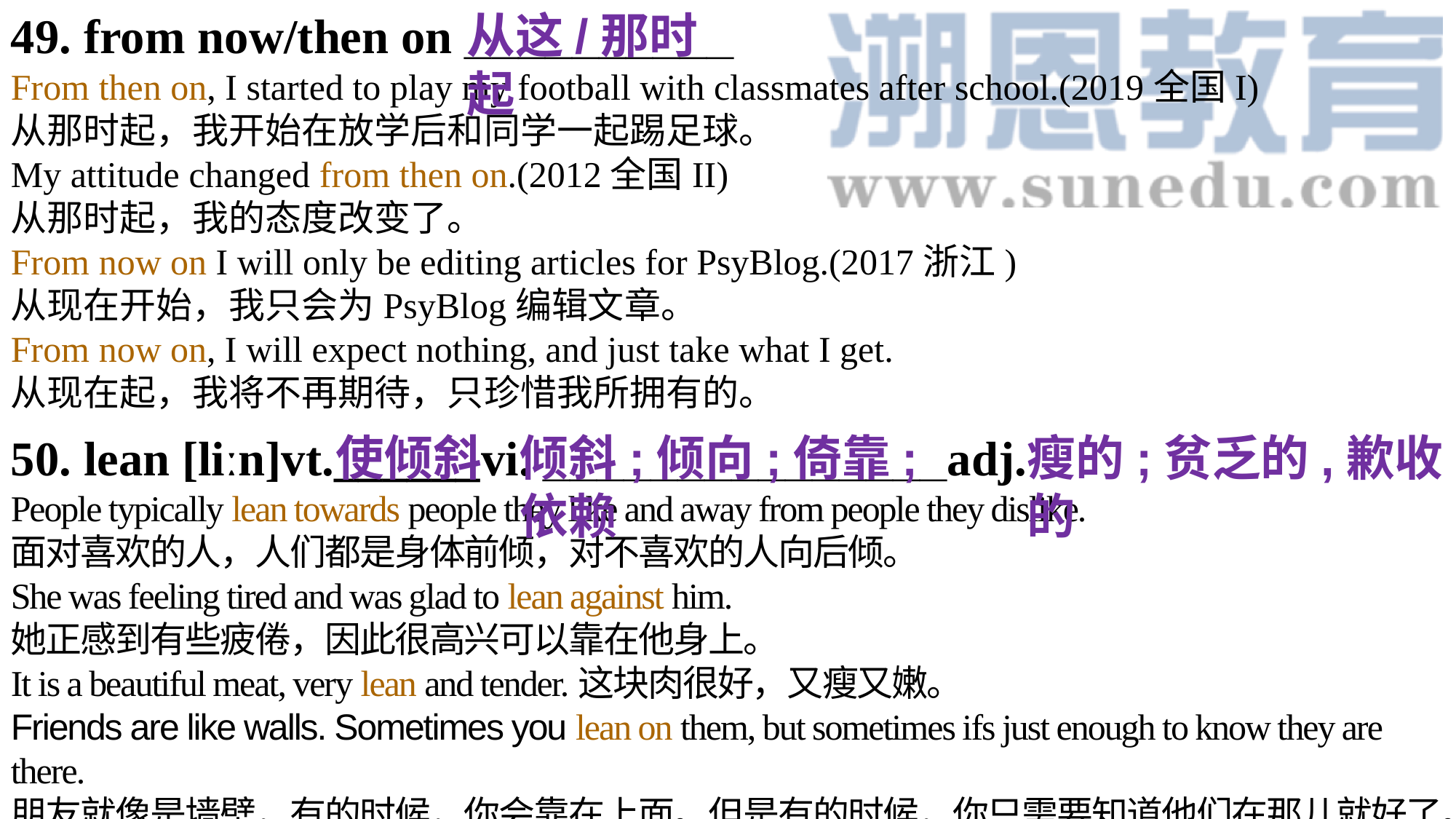

49. from now/then on __________
From then on, I started to play my football with classmates after school.(2019全国I)从那时起，我开始在放学后和同学一起踢足球。My attitude changed from then on.(2012全国II)
从那时起，我的态度改变了。
From now on I will only be editing articles for PsyBlog.(2017浙江)
从现在开始，我只会为PsyBlog编辑文章。
From now on, I will expect nothing, and just take what I get.
从现在起，我将不再期待，只珍惜我所拥有的。
从这/那时起
50. lean [liːn]vt.______vi. _______________adj.
People typically lean towards people they like and away from people they dislike.面对喜欢的人，人们都是身体前倾，对不喜欢的人向后倾。She was feeling tired and was glad to lean against him.
她正感到有些疲倦，因此很高兴可以靠在他身上。It is a beautiful meat, very lean and tender.这块肉很好，又瘦又嫩。Friends are like walls. Sometimes you lean on them, but sometimes ifs just enough to know they are there.朋友就像是墙壁，有的时候，你会靠在上面。但是有的时候，你只需要知道他们在那儿就好了。
使倾斜
倾斜;倾向;倚靠;依赖
瘦的;贫乏的,歉收的